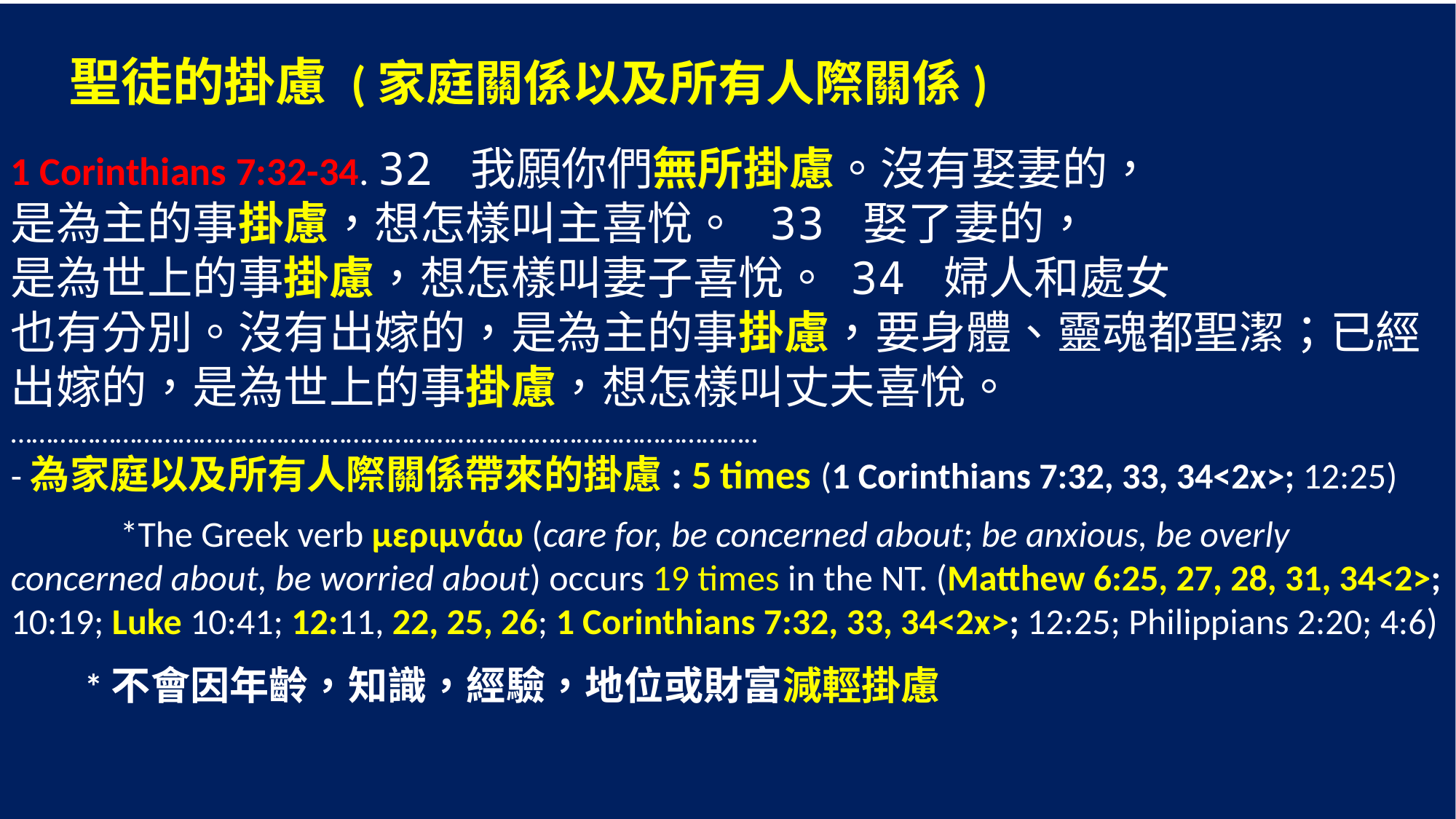

聖徒的掛慮 (家庭關係以及所有人際關係)

1 Corinthians 7:32-34. 32 我願你們無所掛慮。沒有娶妻的，
是為主的事掛慮，想怎樣叫主喜悅。  33 娶了妻的，
是為世上的事掛慮，想怎樣叫妻子喜悅。 34 婦人和處女
也有分別。沒有出嫁的，是為主的事掛慮，要身體、靈魂都聖潔；已經出嫁的，是為世上的事掛慮，想怎樣叫丈夫喜悅。
……………………………………………………………………………………………..
-為家庭以及所有人際關係帶來的掛慮: 5 times (1 Corinthians 7:32, 33, 34<2x>; 12:25)

	*The Greek verb μεριμνάω (care for, be concerned about; be anxious, be overly concerned about, be worried about) occurs 19 times in the NT. (Matthew 6:25, 27, 28, 31, 34<2>; 10:19; Luke 10:41; 12:11, 22, 25, 26; 1 Corinthians 7:32, 33, 34<2x>; 12:25; Philippians 2:20; 4:6)

         *不會因年齡，知識，經驗，地位或財富減輕掛慮